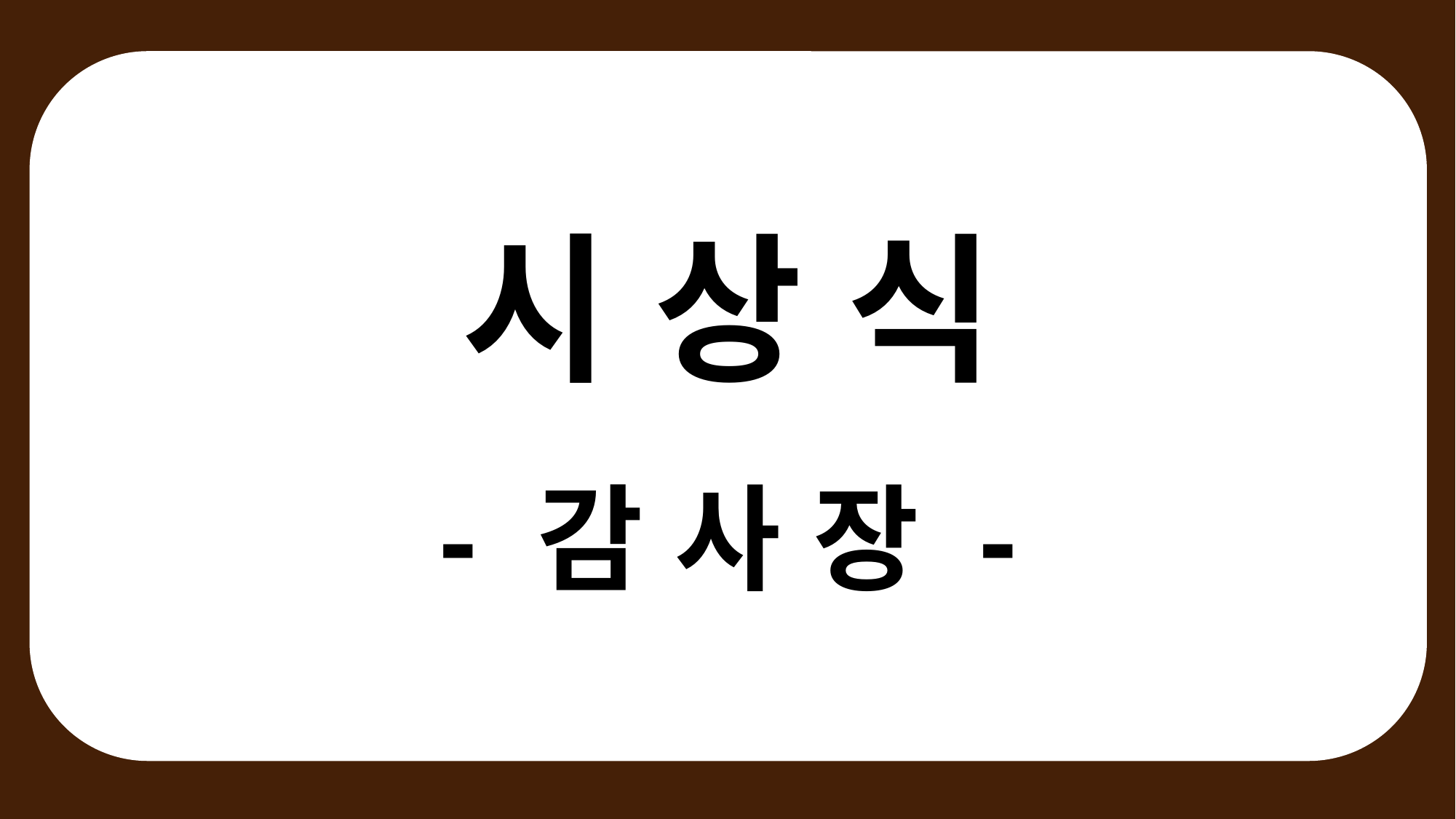

시 상 식

- 감 사 장 -